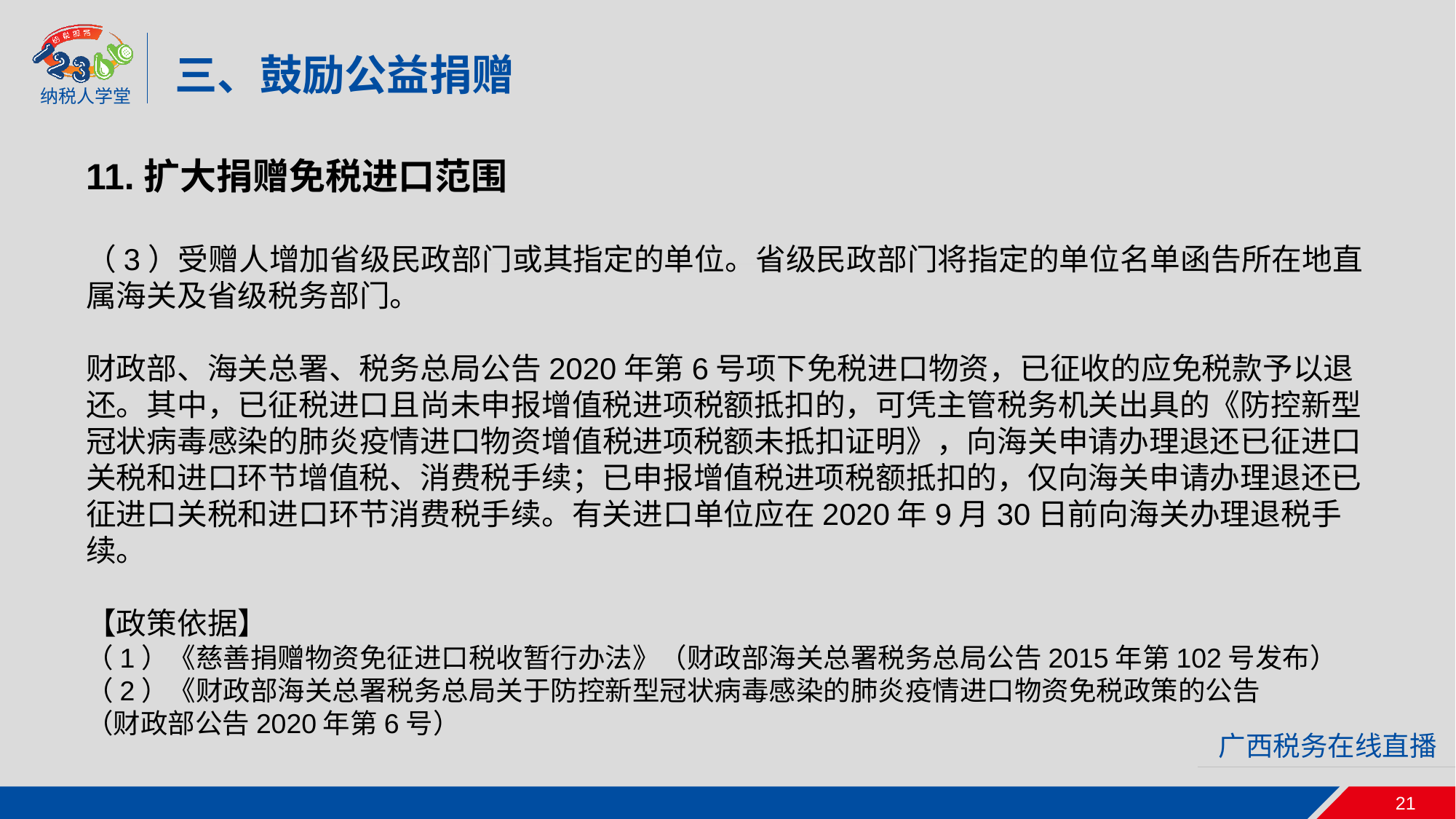

三、鼓励公益捐赠
11.扩大捐赠免税进口范围

（3）受赠人增加省级民政部门或其指定的单位。省级民政部门将指定的单位名单函告所在地直属海关及省级税务部门。

财政部、海关总署、税务总局公告2020年第6号项下免税进口物资，已征收的应免税款予以退还。其中，已征税进口且尚未申报增值税进项税额抵扣的，可凭主管税务机关出具的《防控新型冠状病毒感染的肺炎疫情进口物资增值税进项税额未抵扣证明》，向海关申请办理退还已征进口关税和进口环节增值税、消费税手续；已申报增值税进项税额抵扣的，仅向海关申请办理退还已征进口关税和进口环节消费税手续。有关进口单位应在2020年9月30日前向海关办理退税手续。

【政策依据】
（1）《慈善捐赠物资免征进口税收暂行办法》（财政部海关总署税务总局公告2015年第102号发布）
（2）《财政部海关总署税务总局关于防控新型冠状病毒感染的肺炎疫情进口物资免税政策的公告
（财政部公告2020年第6号）